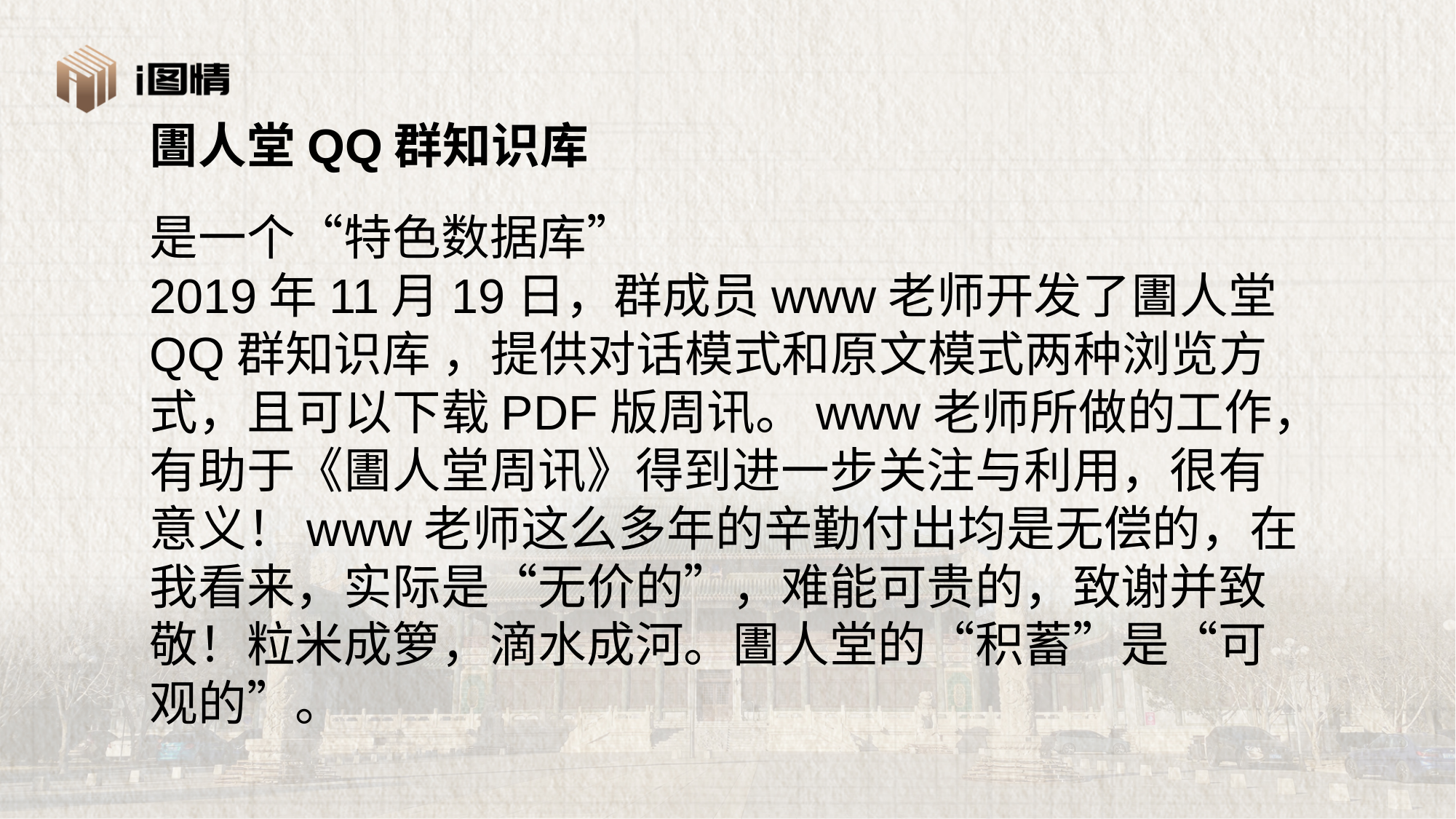

圕人堂QQ群知识库
是一个“特色数据库”
2019年11月19日，群成员www老师开发了圕人堂QQ群知识库 ，提供对话模式和原文模式两种浏览方式，且可以下载PDF版周讯。www老师所做的工作，有助于《圕人堂周讯》得到进一步关注与利用，很有意义！www老师这么多年的辛勤付出均是无偿的，在我看来，实际是“无价的”，难能可贵的，致谢并致敬！粒米成箩，滴水成河。圕人堂的“积蓄”是“可观的”。
33